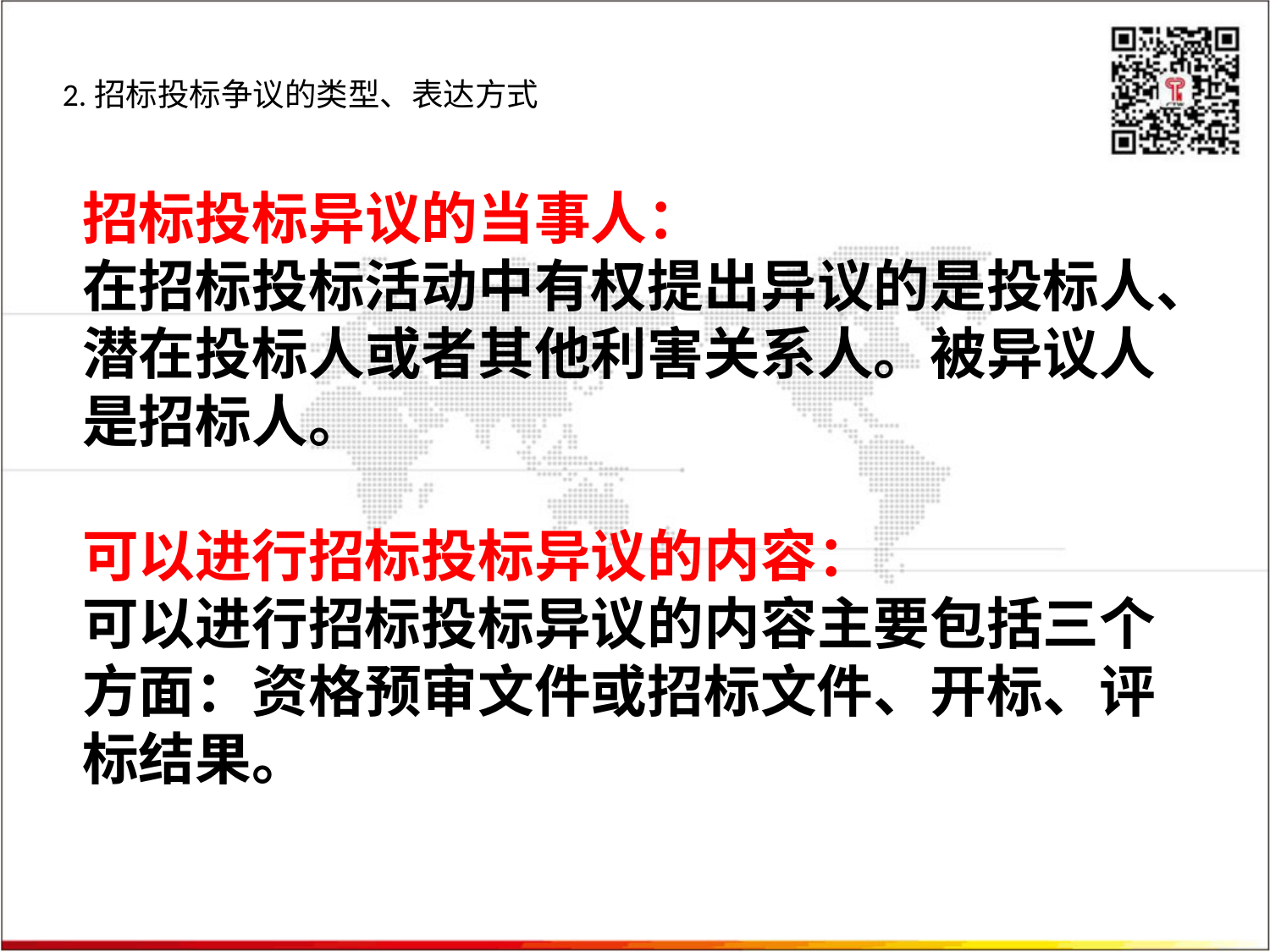

2.招标投标争议的类型、表达方式
招标投标异议的当事人：
在招标投标活动中有权提出异议的是投标人、潜在投标人或者其他利害关系人。被异议人是招标人。

可以进行招标投标异议的内容：
可以进行招标投标异议的内容主要包括三个方面：资格预审文件或招标文件、开标、评标结果。